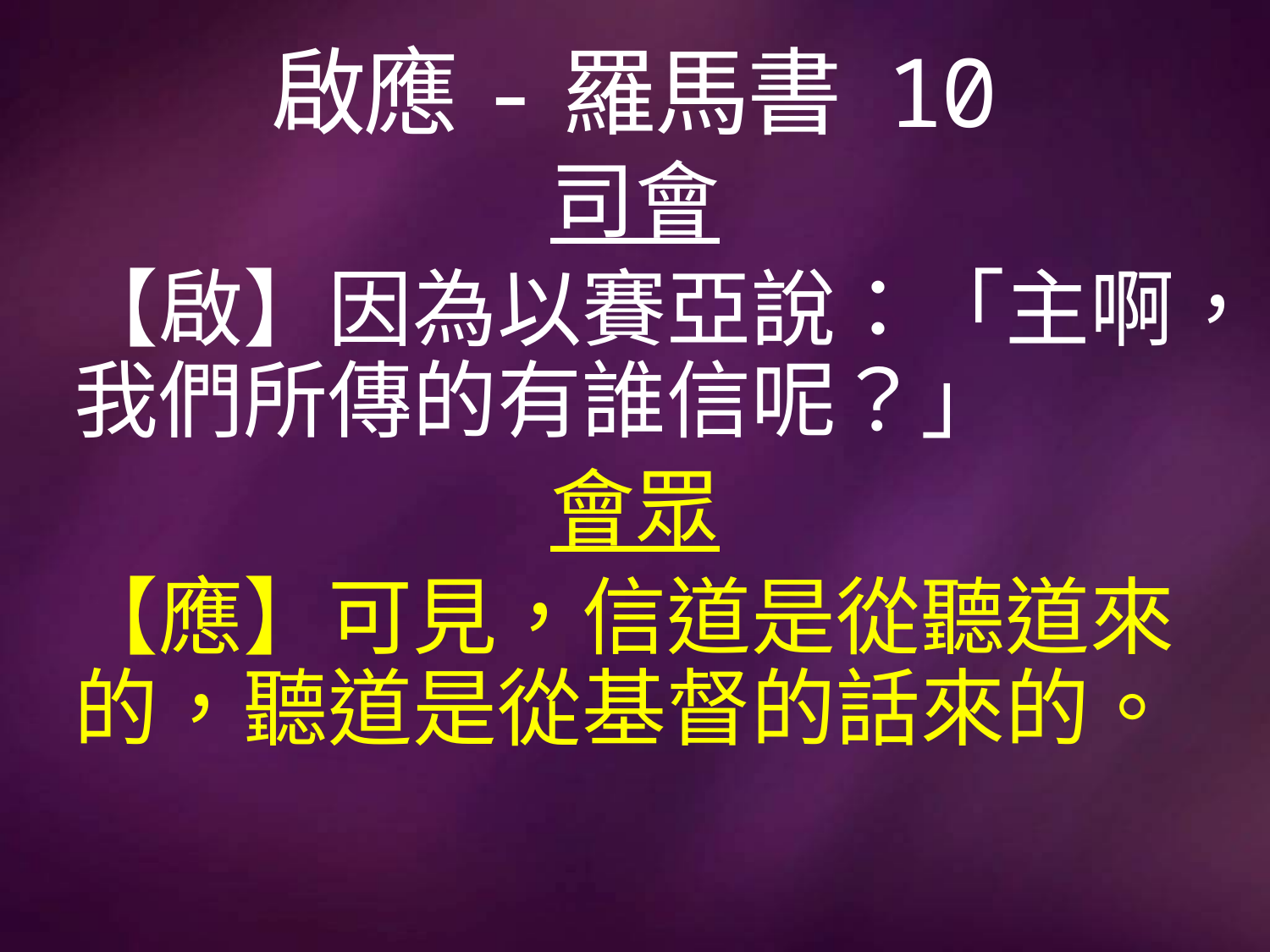

# 啟應-羅馬書 10
司會
【啟】因為以賽亞說：「主啊，我們所傳的有誰信呢？」
會眾
【應】可見，信道是從聽道來的，聽道是從基督的話來的。